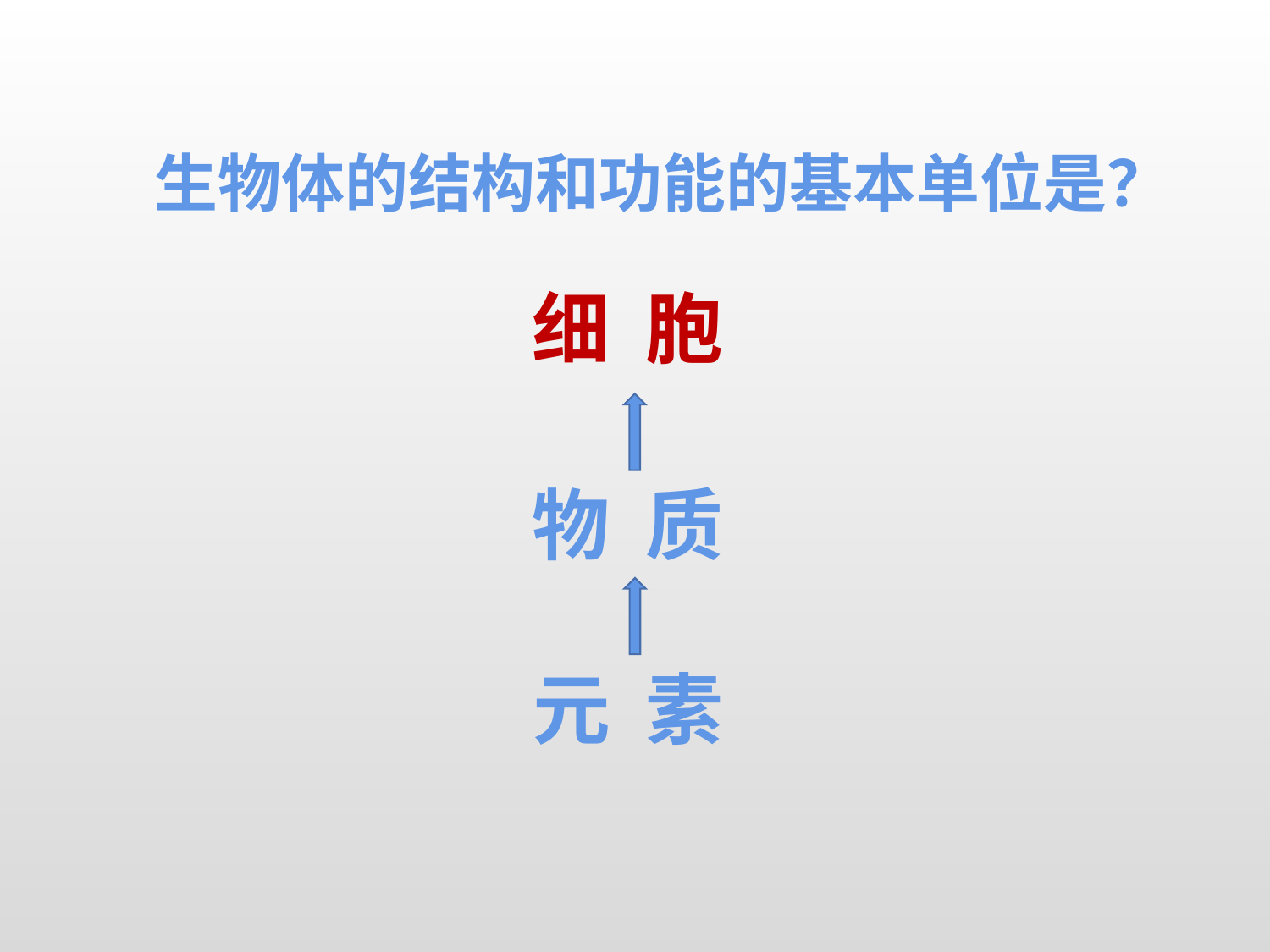

生物体的结构和功能的基本单位是？
细  胞

物  质

元  素